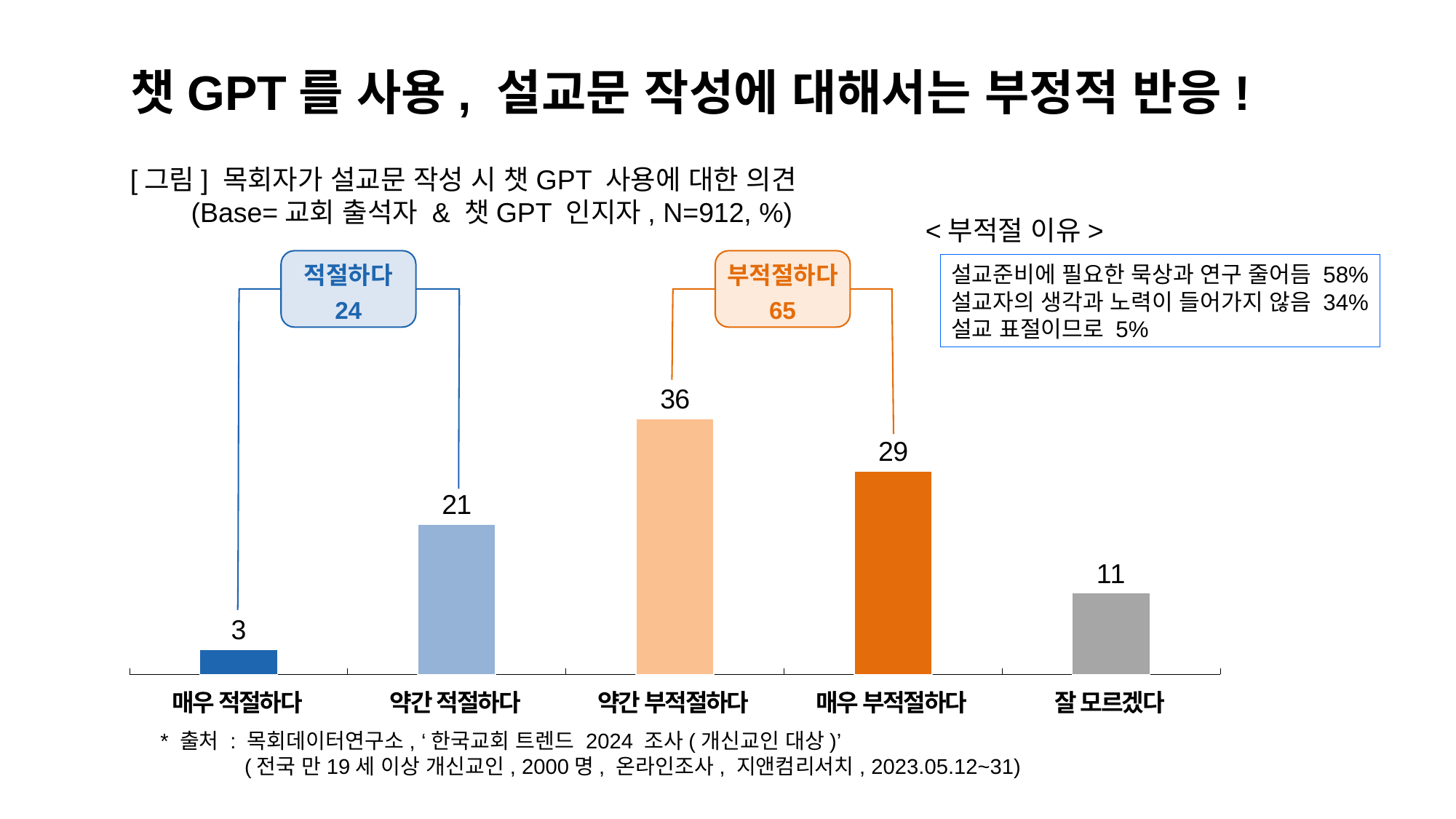

챗GPT를 사용, 설교문 작성에 대해서는 부정적 반응!
[그림] 목회자가 설교문 작성 시 챗GPT 사용에 대한 의견
        (Base=교회 출석자 & 챗GPT 인지자, N=912, %)
<부적절 이유>
적절하다
24
부적절하다
65
설교준비에 필요한 묵상과 연구 줄어듬 58%
설교자의 생각과 노력이 들어가지 않음 34%
설교 표절이므로 5%

### Chart

| Category | 개신교인 |
|---|---|

| 매우 적절하다 | 약간 적절하다 | 약간 부적절하다 | 매우 부적절하다 | 잘 모르겠다 |
| --- | --- | --- | --- | --- |
* 출처 : 목회데이터연구소, ‘한국교회 트렌드 2024 조사(개신교인 대상)’
              (전국 만19세 이상 개신교인, 2000명, 온라인조사, 지앤컴리서치, 2023.05.12~31)